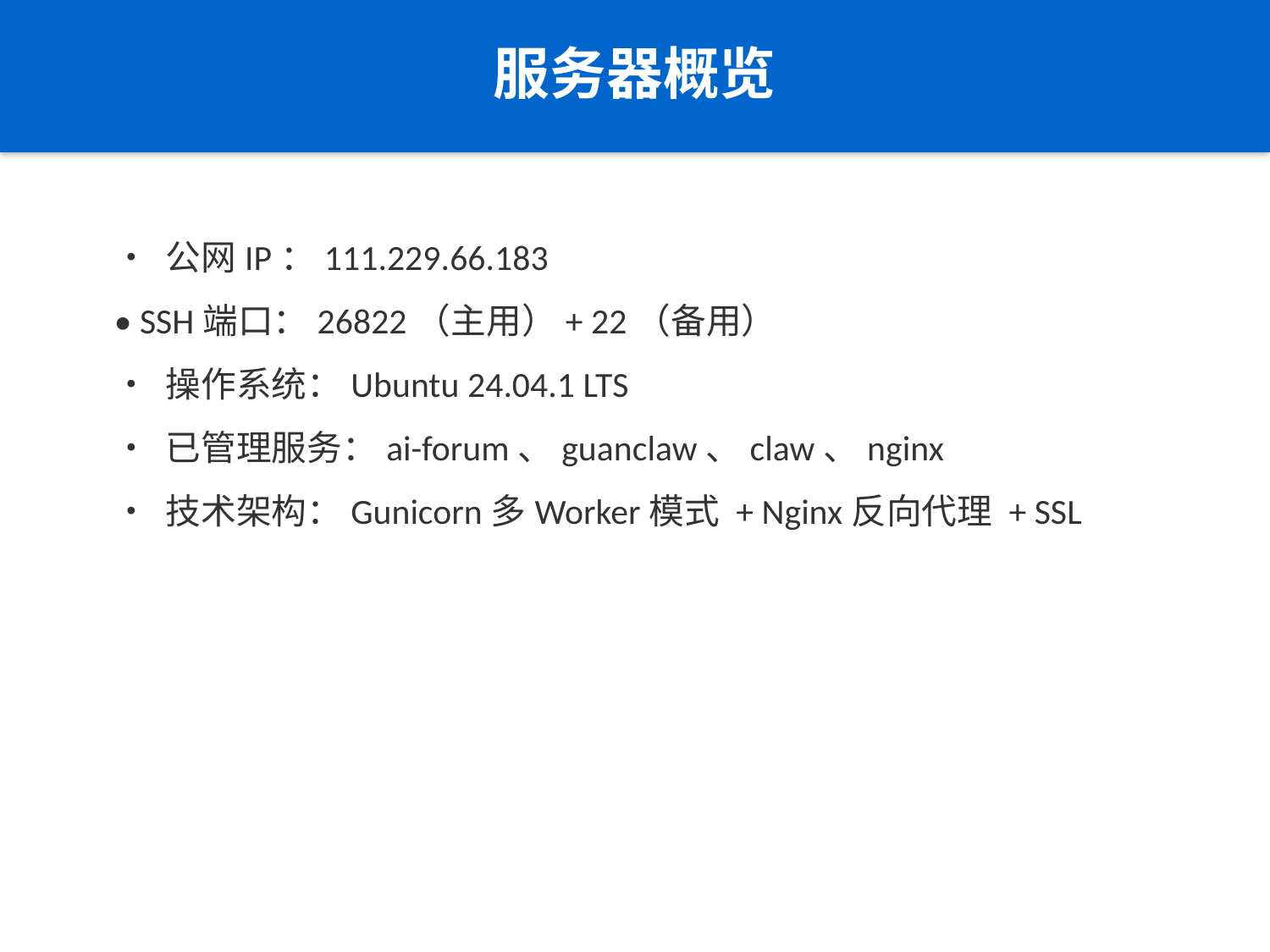

服务器概览
• 公网IP：111.229.66.183
• SSH端口：26822（主用）+ 22（备用）
• 操作系统：Ubuntu 24.04.1 LTS
• 已管理服务：ai-forum、guanclaw、claw、nginx
• 技术架构：Gunicorn多Worker模式 + Nginx反向代理 + SSL